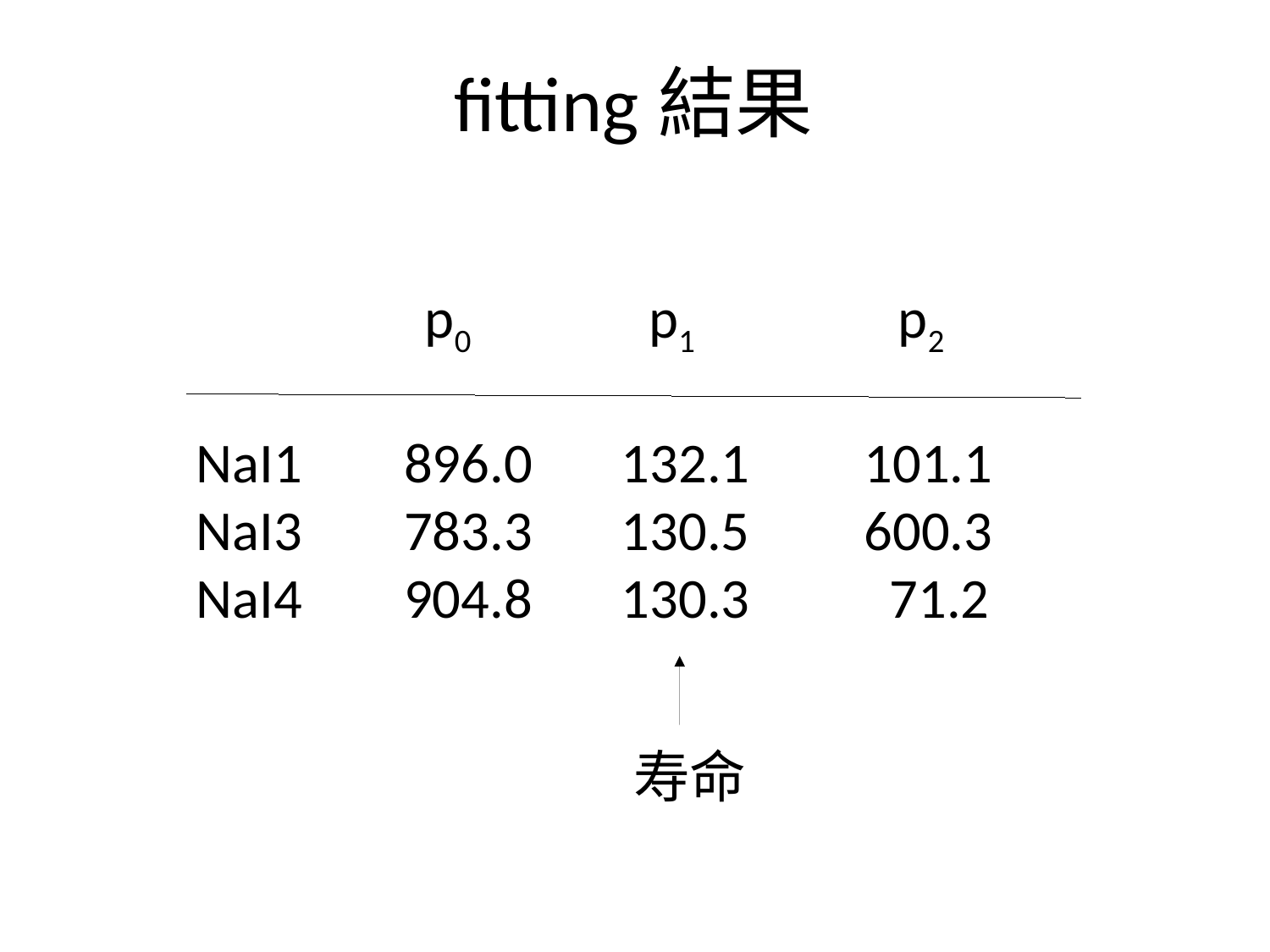

fitting結果
                  p0              p1                p2

NaI1        896.0       132.1         101.1
NaI3        783.3       130.5         600.3
NaI4        904.8       130.3           71.2

寿命